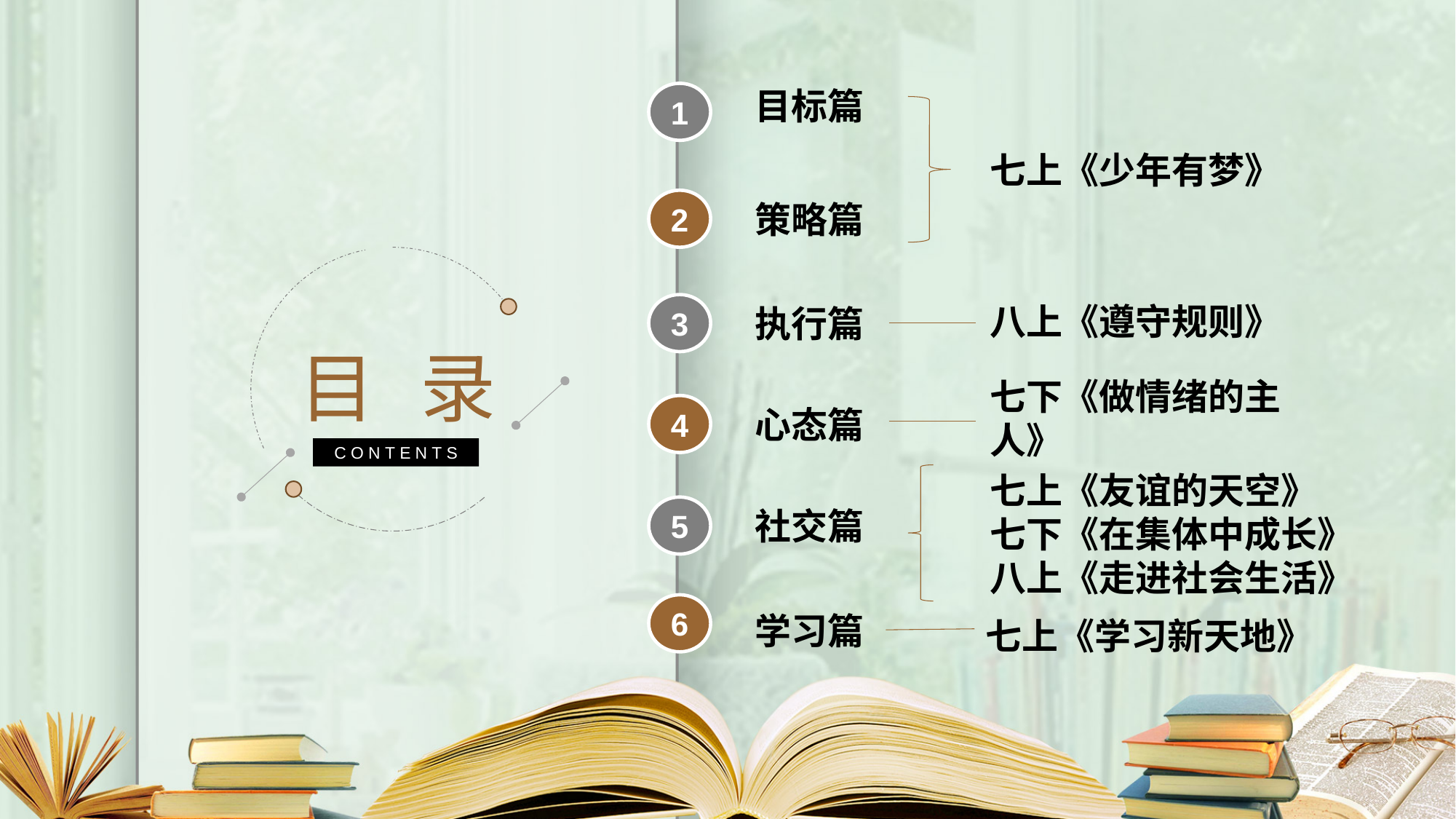

目标篇
1

七上《少年有梦》
2
策略篇

3
八上《遵守规则》
执行篇
目
录
七下《做情绪的主人》
4
心态篇
CONTENTS

七上《友谊的天空》
七下《在集体中成长》八上《走进社会生活》
5
社交篇
6
学习篇
七上《学习新天地》